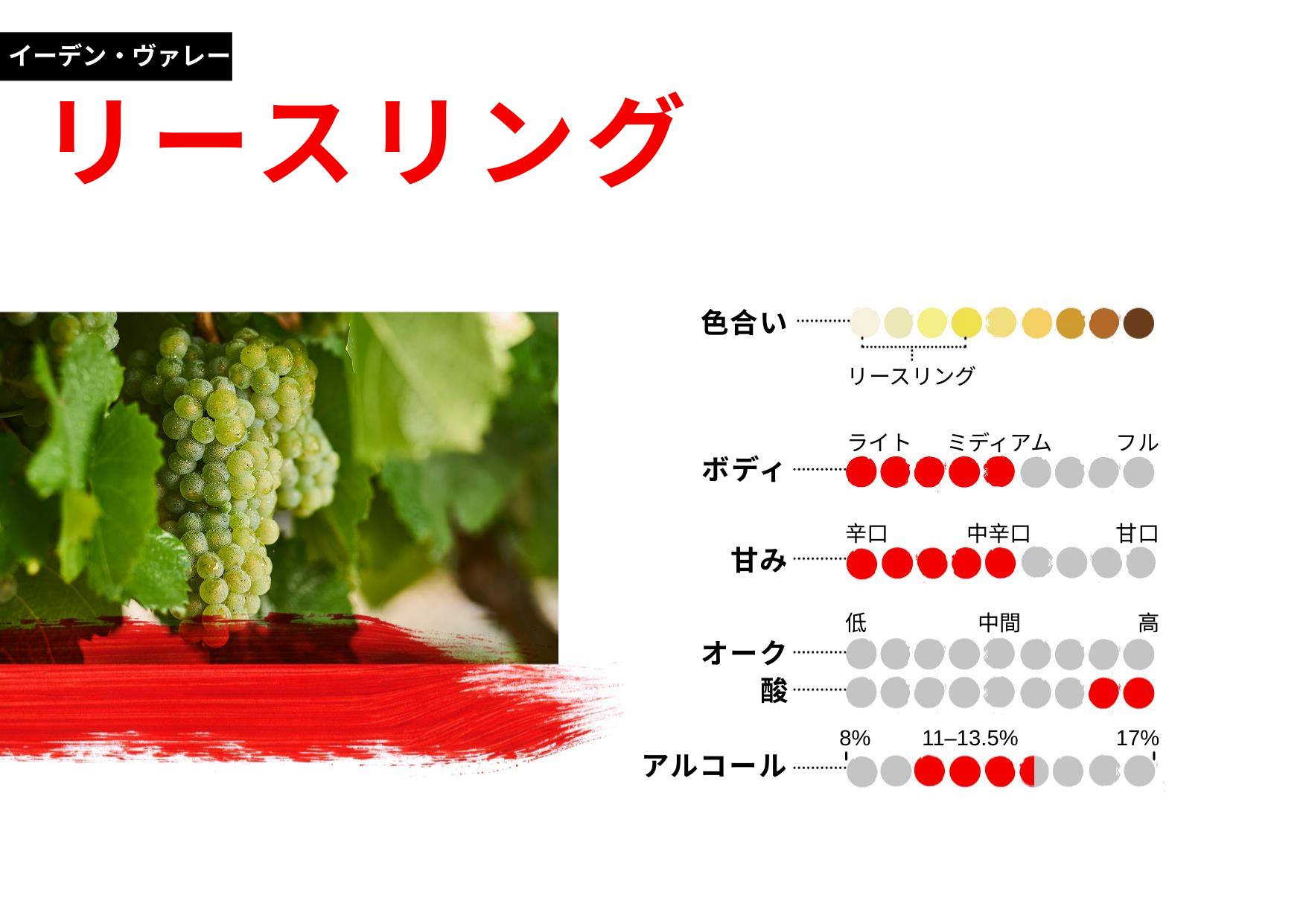

イーデン・ヴァレー
リースリング
色合い
リースリング
ライト
ミディアム
フル
ボディ
辛口
中辛口
甘口
甘み
低
中間
高
オーク
酸
8%
11–13.5%
17%
アルコール